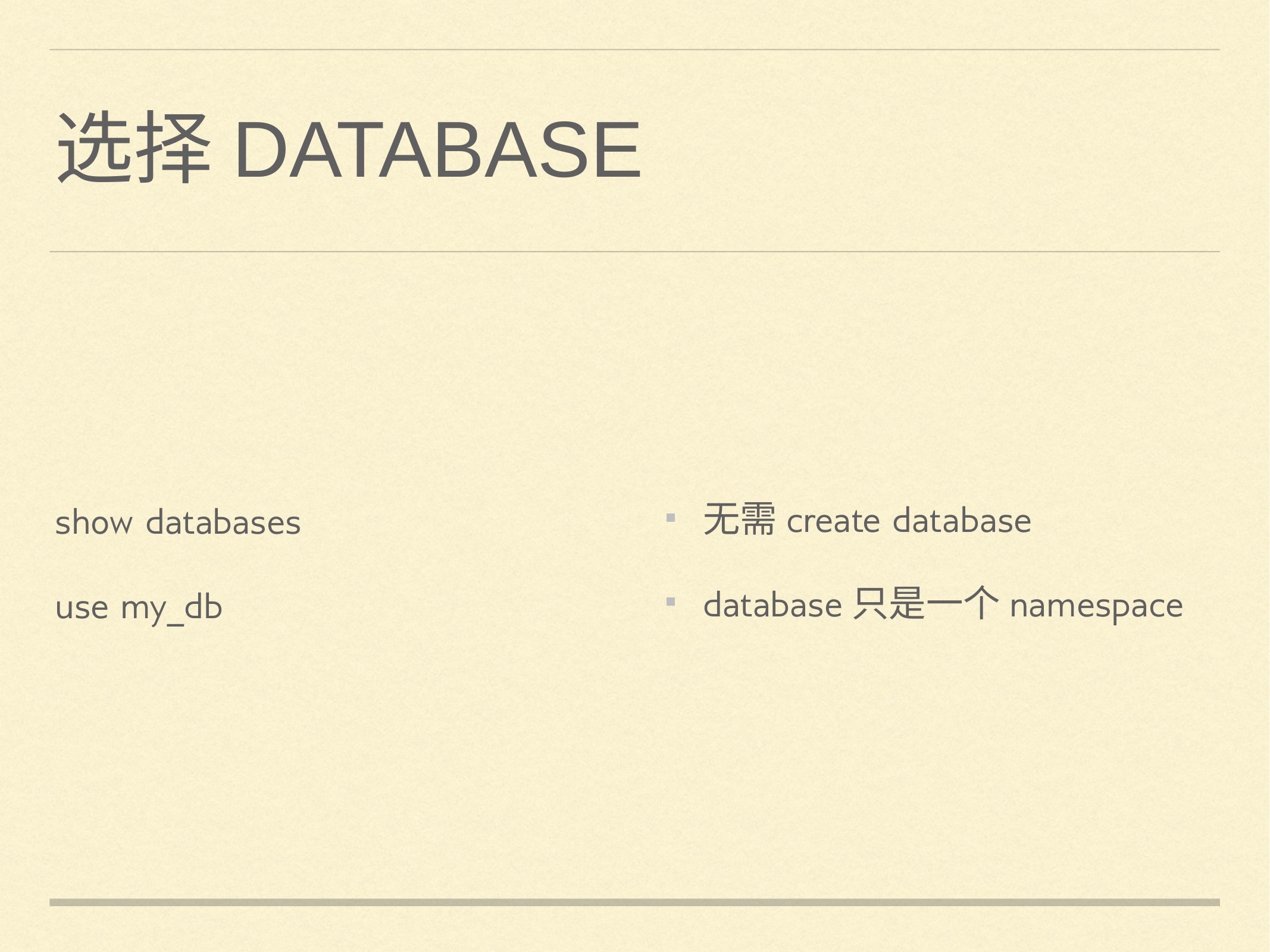

# 选择database
无需create database
database只是一个namespace
show databases
use my_db